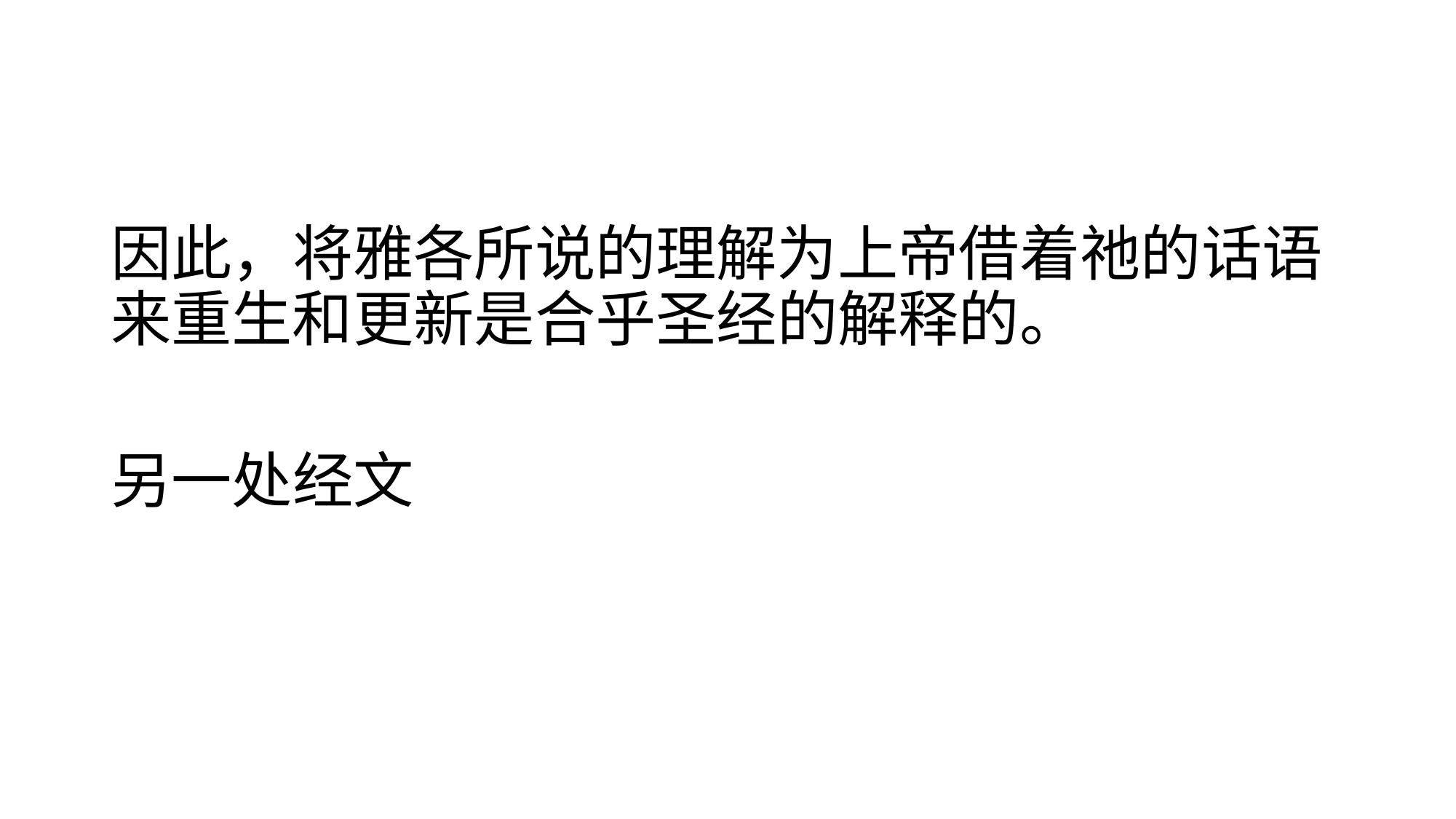

#
因此，将雅各所说的理解为上帝借着祂的话语来重生和更新是合乎圣经的解释的。

另一处经文